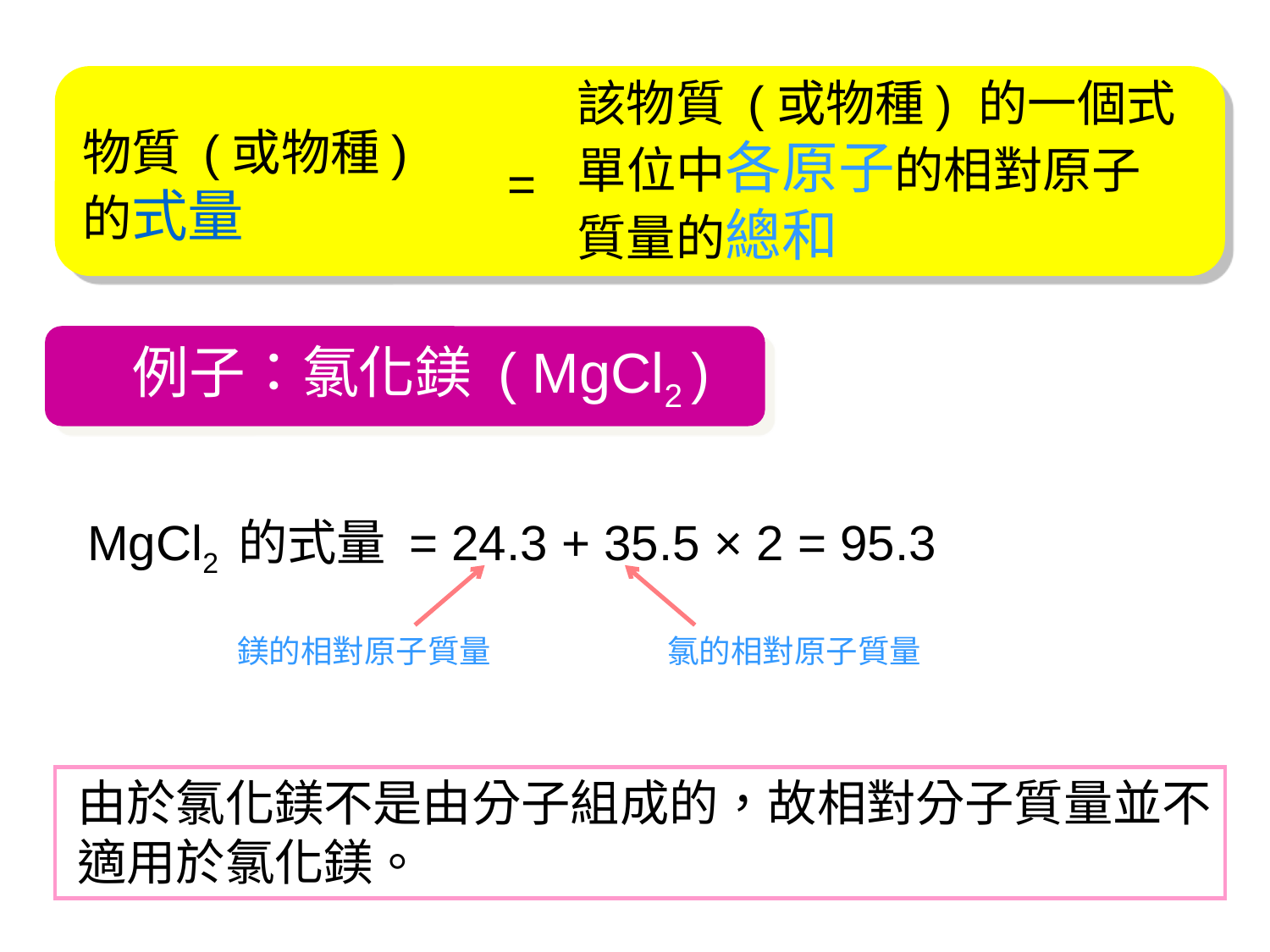

該物質 (或物種) 的一個式單位中各原子的相對原子質量的總和
物質 (或物種) 的式量
=

例子：氯化鎂 ( MgCl2 )
MgCl2 的式量 = 24.3 + 35.5 × 2 = 95.3

鎂的相對原子質量
氯的相對原子質量
由於氯化鎂不是由分子組成的，故相對分子質量並不適用於氯化鎂。